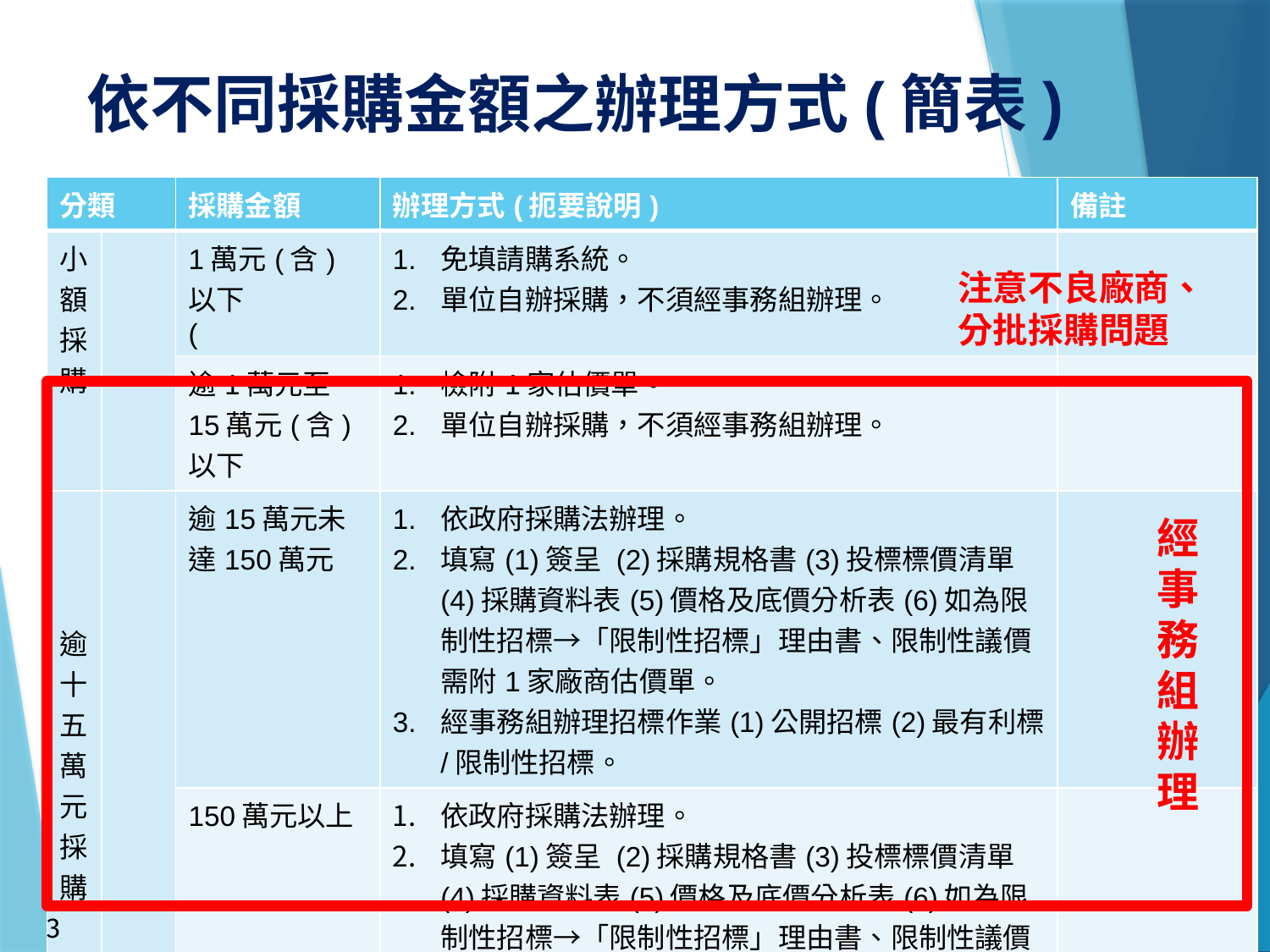

# 依不同採購金額之辦理方式(簡表)
| 分類 |  | 採購金額 | 辦理方式(扼要說明) | 備註 |
| --- | --- | --- | --- | --- |
| 小額採購 |  | 1萬元(含)以下 ( | 免填請購系統。 單位自辦採購，不須經事務組辦理。 |  |
|  |  | 逾1萬元至15萬元(含)以下 | 檢附1家估價單。 單位自辦採購，不須經事務組辦理。 |  |
| 逾十五萬元採購 |  | 逾15萬元未達150萬元 | 依政府採購法辦理。 填寫(1)簽呈 (2)採購規格書(3)投標標價清單(4)採購資料表(5)價格及底價分析表(6)如為限制性招標→「限制性招標」理由書、限制性議價需附1家廠商估價單。 經事務組辦理招標作業(1)公開招標(2)最有利標/限制性招標。 |  |
|  |  | 150萬元以上 | 依政府採購法辦理。 填寫(1)簽呈 (2)採購規格書(3)投標標價清單(4)採購資料表(5)價格及底價分析表(6)如為限制性招標→「限制性招標」理由書、限制性議價需附1家廠商估價單。 經事務組辦理招標作業(1)公開招標(2)最有利標/限制性招標。 |  |
|  |  |  |  |  |
注意不良廠商、分批採購問題

經事務組辦理
3